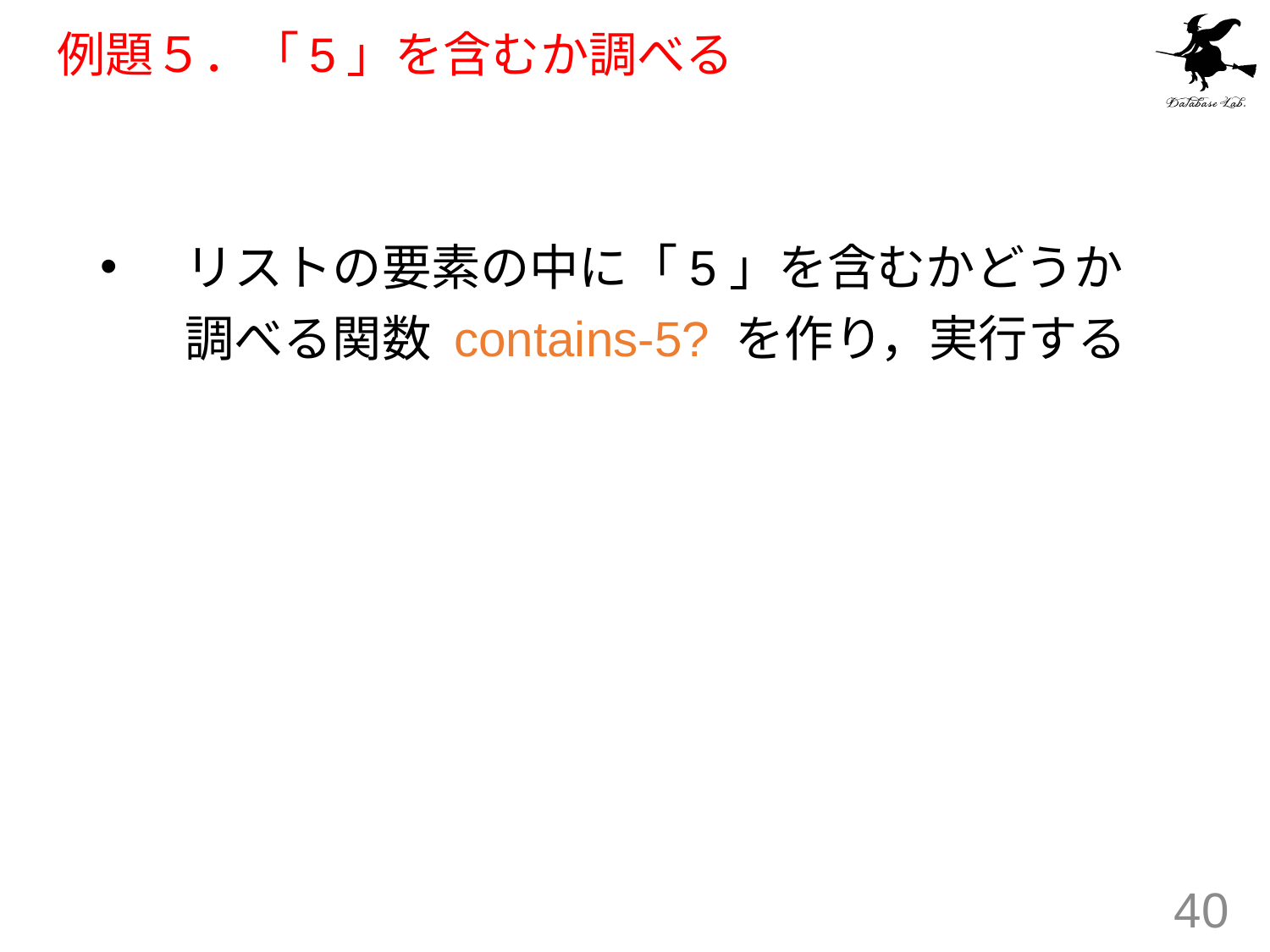

# 例題５．「5」を含むか調べる
リストの要素の中に「5」を含むかどうか調べる関数 contains-5? を作り，実行する

40